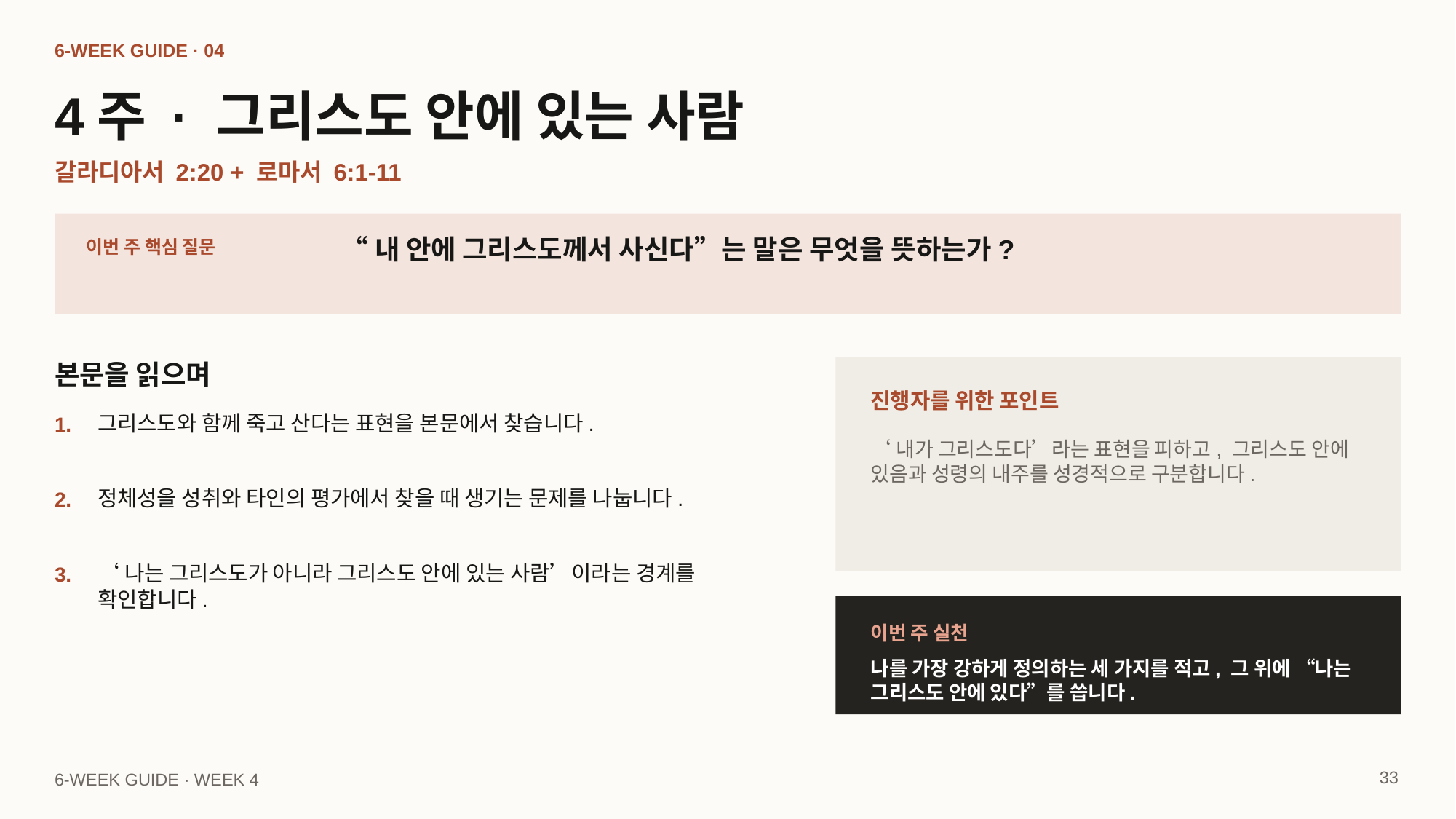

6-WEEK GUIDE · 04
4주 · 그리스도 안에 있는 사람
갈라디아서 2:20 + 로마서 6:1-11

“내 안에 그리스도께서 사신다”는 말은 무엇을 뜻하는가?
이번 주 핵심 질문
본문을 읽으며

진행자를 위한 포인트
그리스도와 함께 죽고 산다는 표현을 본문에서 찾습니다.
1.
‘내가 그리스도다’라는 표현을 피하고, 그리스도 안에 있음과 성령의 내주를 성경적으로 구분합니다.
정체성을 성취와 타인의 평가에서 찾을 때 생기는 문제를 나눕니다.
2.
‘나는 그리스도가 아니라 그리스도 안에 있는 사람’이라는 경계를 확인합니다.
3.

이번 주 실천
나를 가장 강하게 정의하는 세 가지를 적고, 그 위에 “나는 그리스도 안에 있다”를 씁니다.
33
6-WEEK GUIDE · WEEK 4